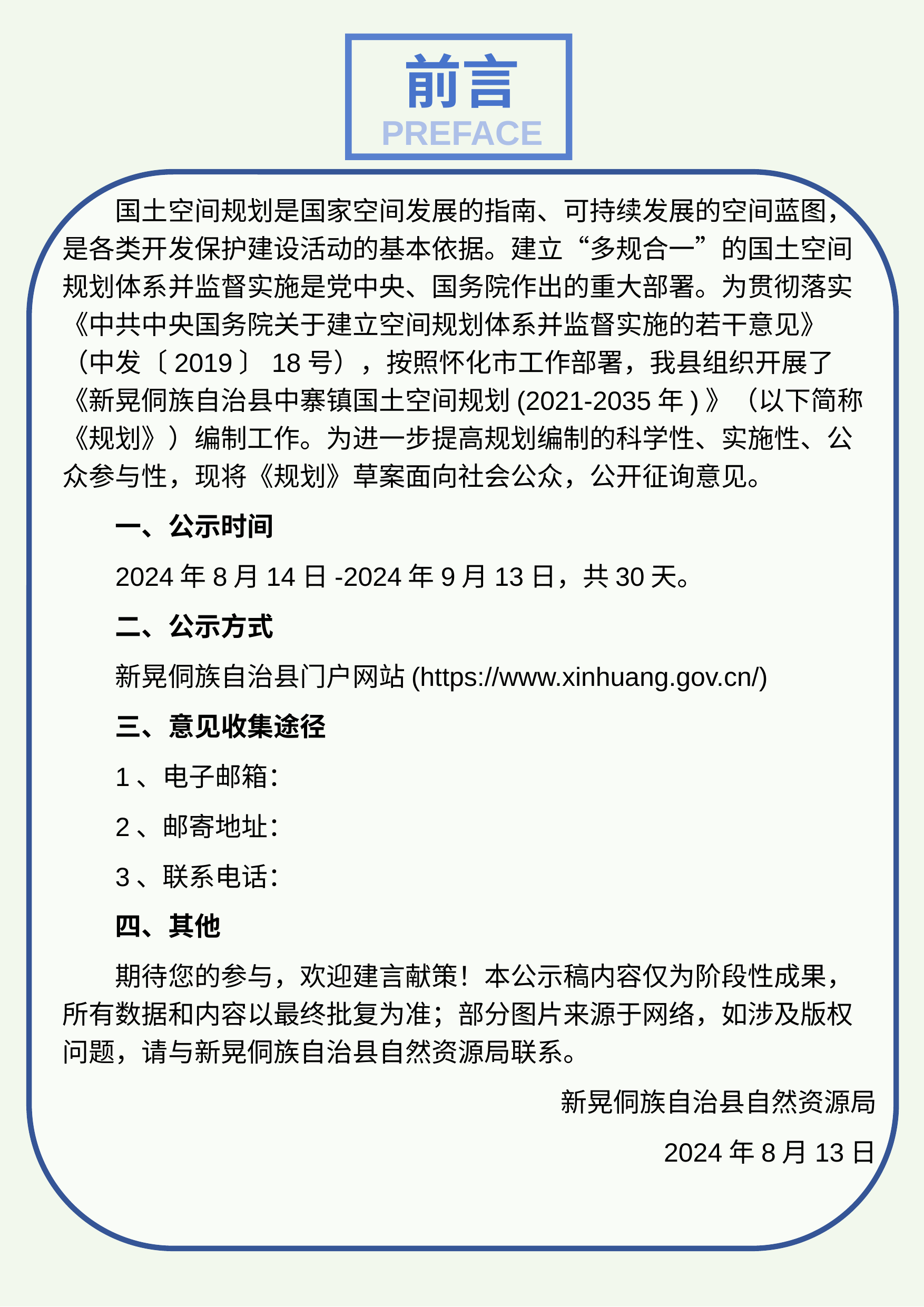

# 前言 PREFACE

国土空间规划是国家空间发展的指南、可持续发展的空间蓝图，是各类开发保护建设活动的基本依据。建立“多规合一”的国土空间规划体系并监督实施是党中央、国务院作出的重大部署。为贯彻落实《中共中央国务院关于建立空间规划体系并监督实施的若干意见》（中发〔2019〕18号），按照怀化市工作部署，我县组织开展了《新晃侗族自治县中寨镇国土空间规划(2021-2035年)》（以下简称《规划》）编制工作。为进一步提高规划编制的科学性、实施性、公众参与性，现将《规划》草案面向社会公众，公开征询意见。
一、公示时间
2024年8月14日-2024年9月13日，共30天。
二、公示方式
新晃侗族自治县门户网站(https://www.xinhuang.gov.cn/)
三、意见收集途径
1、电子邮箱：
2、邮寄地址：
3、联系电话：
四、其他
期待您的参与，欢迎建言献策！本公示稿内容仅为阶段性成果，所有数据和内容以最终批复为准；部分图片来源于网络，如涉及版权问题，请与新晃侗族自治县自然资源局联系。
新晃侗族自治县自然资源局
2024年8月13日